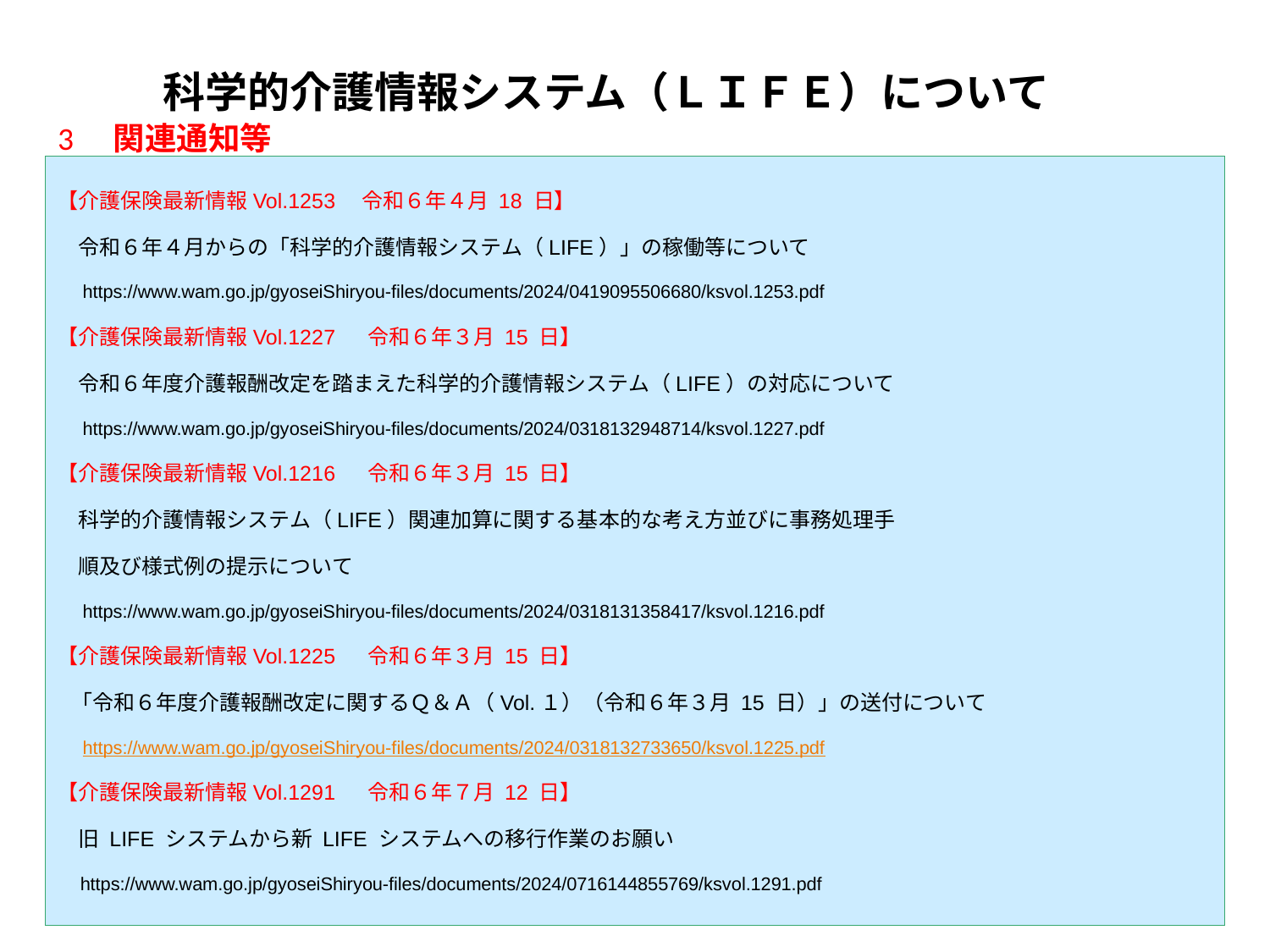

# 科学的介護情報システム（ＬＩＦＥ）について
3　関連通知等
【介護保険最新情報Vol.1253　令和６年４月 18 日】
　令和６年４月からの「科学的介護情報システム（LIFE）」の稼働等について
https://www.wam.go.jp/gyoseiShiryou-files/documents/2024/0419095506680/ksvol.1253.pdf
【介護保険最新情報Vol.1227 　令和６年３月 15 日】
　令和６年度介護報酬改定を踏まえた科学的介護情報システム（LIFE）の対応について
https://www.wam.go.jp/gyoseiShiryou-files/documents/2024/0318132948714/ksvol.1227.pdf
【介護保険最新情報Vol.1216 　令和６年３月 15 日】
　科学的介護情報システム（LIFE）関連加算に関する基本的な考え方並びに事務処理手
　順及び様式例の提示について
https://www.wam.go.jp/gyoseiShiryou-files/documents/2024/0318131358417/ksvol.1216.pdf
【介護保険最新情報Vol.1225 　令和６年３月 15 日】
  「令和６年度介護報酬改定に関するＱ＆Ａ（Vol.１）（令和６年３月 15 日）」の送付について
https://www.wam.go.jp/gyoseiShiryou-files/documents/2024/0318132733650/ksvol.1225.pdf
【介護保険最新情報Vol.1291 　令和６年７月 12 日】
　旧 LIFE システムから新 LIFE システムへの移行作業のお願い
　https://www.wam.go.jp/gyoseiShiryou-files/documents/2024/0716144855769/ksvol.1291.pdf
31